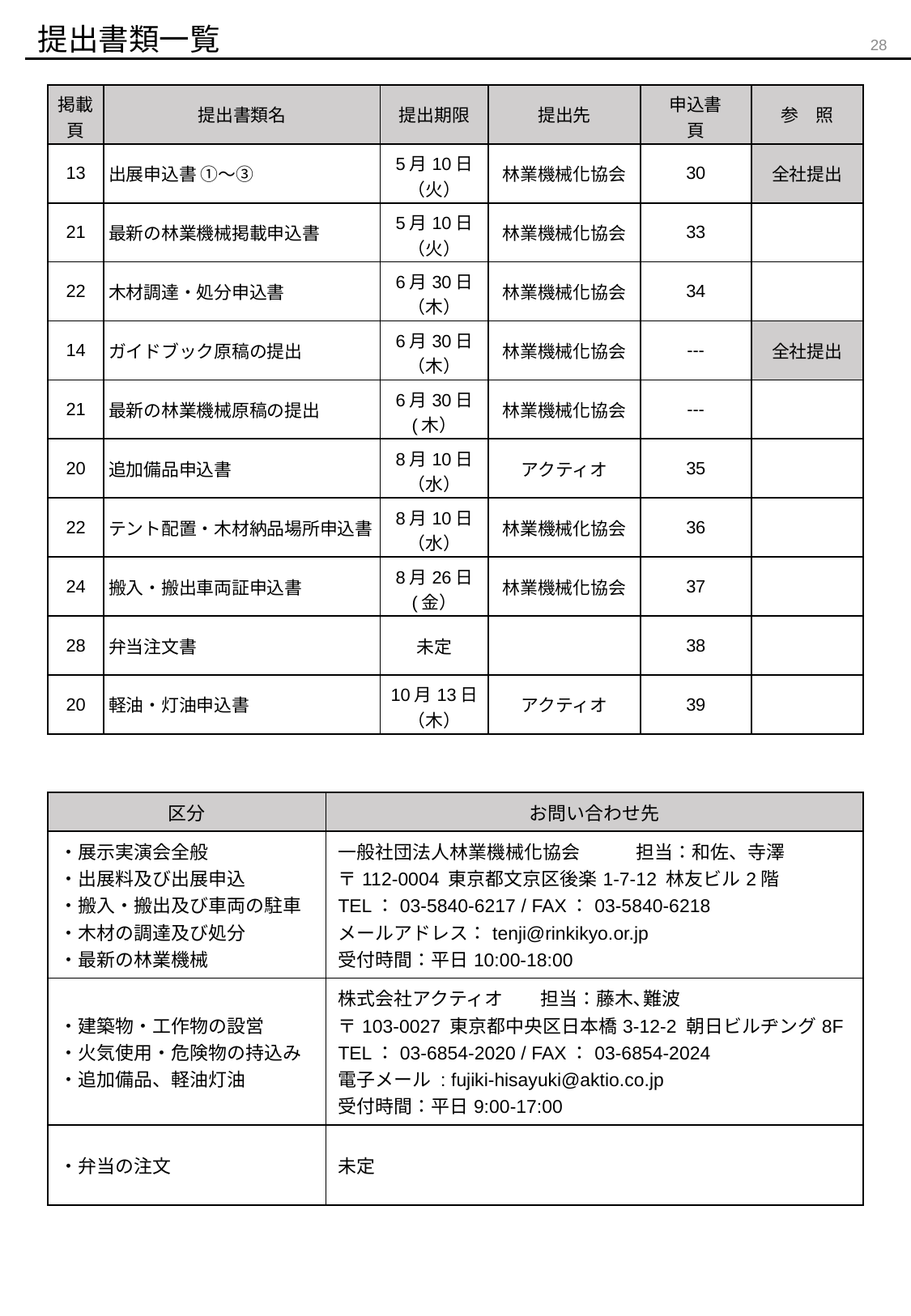

提出書類一覧
28
| 掲載頁 | 提出書類名 | 提出期限 | 提出先 | 申込書 頁 | 参　照 |
| --- | --- | --- | --- | --- | --- |
| 13 | 出展申込書 ①～③ | 5月10日（火） | 林業機械化協会 | 30 | 全社提出 |
| 21 | 最新の林業機械掲載申込書 | 5月10日（火） | 林業機械化協会 | 33 |  |
| 22 | 木材調達・処分申込書 | 6月30日（木） | 林業機械化協会 | 34 |  |
| 14 | ガイドブック原稿の提出 | 6月30日（木） | 林業機械化協会 | --- | 全社提出 |
| 21 | 最新の林業機械原稿の提出 | 6月30日 (木） | 林業機械化協会 | --- |  |
| 20 | 追加備品申込書 | 8月10日 （水） | アクティオ | 35 |  |
| 22 | テント配置・木材納品場所申込書 | 8月10日 （水） | 林業機械化協会 | 36 |  |
| 24 | 搬入・搬出車両証申込書 | 8月26日 (金） | 林業機械化協会 | 37 |  |
| 28 | 弁当注文書 | 未定 |  | 38 |  |
| 20 | 軽油・灯油申込書 | 10月13日（木） | アクティオ | 39 |  |
| 区分 | お問い合わせ先 |
| --- | --- |
| ・展示実演会全般 ・出展料及び出展申込 ・搬入・搬出及び車両の駐車 ・木材の調達及び処分 ・最新の林業機械 | 一般社団法人林業機械化協会　　　担当：和佐、寺澤 〒112-0004 東京都文京区後楽1-7-12 林友ビル2階 TEL：03-5840-6217 / FAX：03-5840-6218 メールアドレス：tenji@rinkikyo.or.jp 受付時間：平日10:00-18:00 |
| ・建築物・工作物の設営 ・火気使用・危険物の持込み ・追加備品、軽油灯油 | 株式会社アクティオ　　担当：藤木､難波 〒103-0027 東京都中央区日本橋3-12-2 朝日ビルヂング8F TEL：03-6854-2020 / FAX：03-6854-2024 電子メール : fujiki-hisayuki@aktio.co.jp 受付時間：平日9:00-17:00 |
| ・弁当の注文 | 未定 |